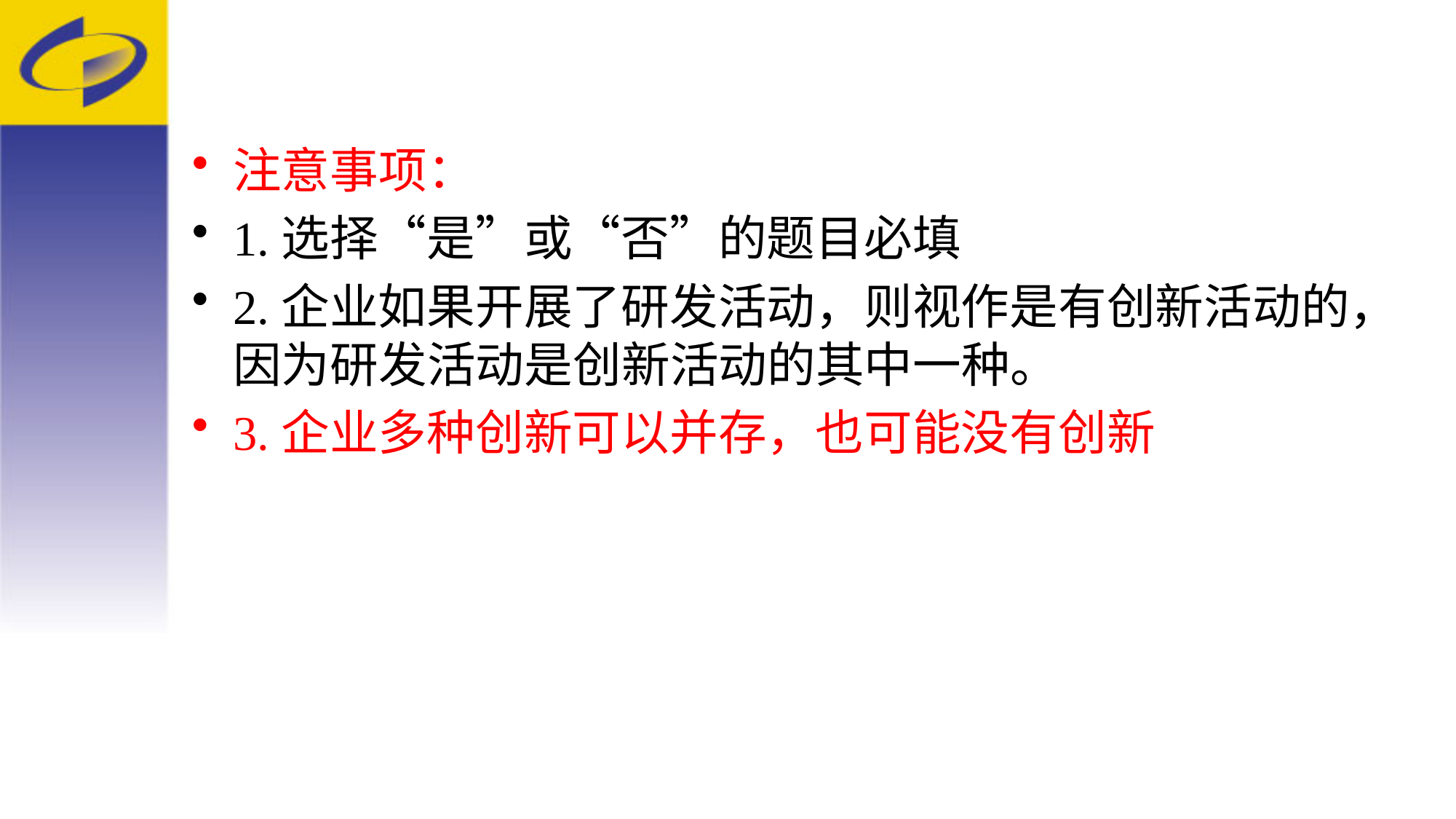

注意事项：
1.选择“是”或“否”的题目必填
2.企业如果开展了研发活动，则视作是有创新活动的，因为研发活动是创新活动的其中一种。
3.企业多种创新可以并存，也可能没有创新